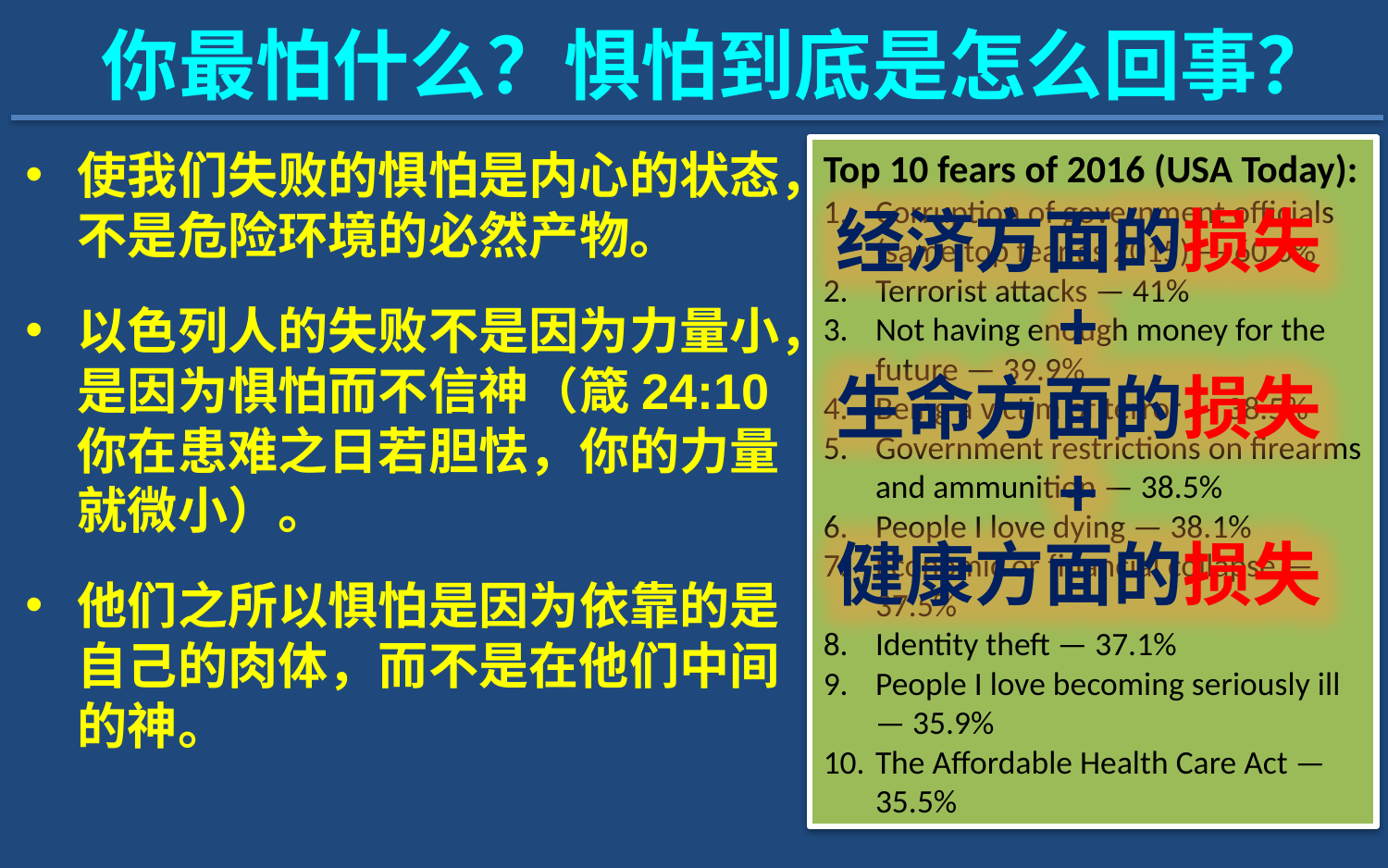

你最怕什么？惧怕到底是怎么回事？
使我们失败的惧怕是内心的状态，不是危险环境的必然产物。
以色列人的失败不是因为力量小，是因为惧怕而不信神（箴24:10 你在患难之日若胆怯，你的力量就微小）。
他们之所以惧怕是因为依靠的是自己的肉体，而不是在他们中间的神。

Top 10 fears of 2016 (USA Today):
Corruption of government officials (same top fear as 2015) — 60.6%
Terrorist attacks — 41%
Not having enough money for the future — 39.9%
Being a victim of terror — 38.5%
Government restrictions on firearms and ammunition — 38.5%
People I love dying — 38.1%
Economic or financial collapse — 37.5%
Identity theft — 37.1%
People I love becoming seriously ill — 35.9%
The Affordable Health Care Act — 35.5%
经济方面的损失
+
生命方面的损失
+
健康方面的损失